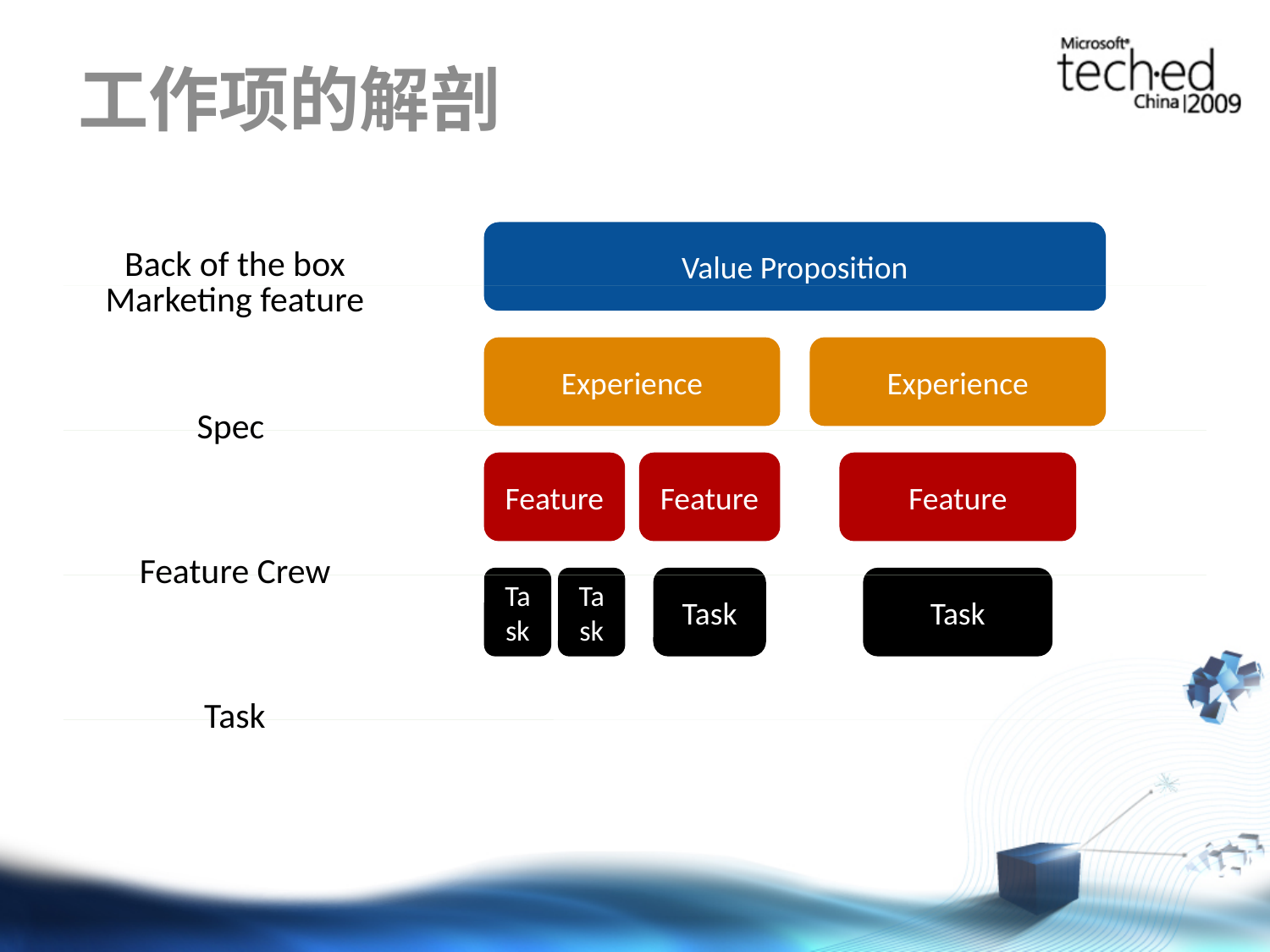

# 工作项的解剖
Value Proposition
Feature
Feature
Back of the box Marketing feature
Spec
Feature Crew
Task
Task
Task
Task
Task
Feature
Experience
Experience